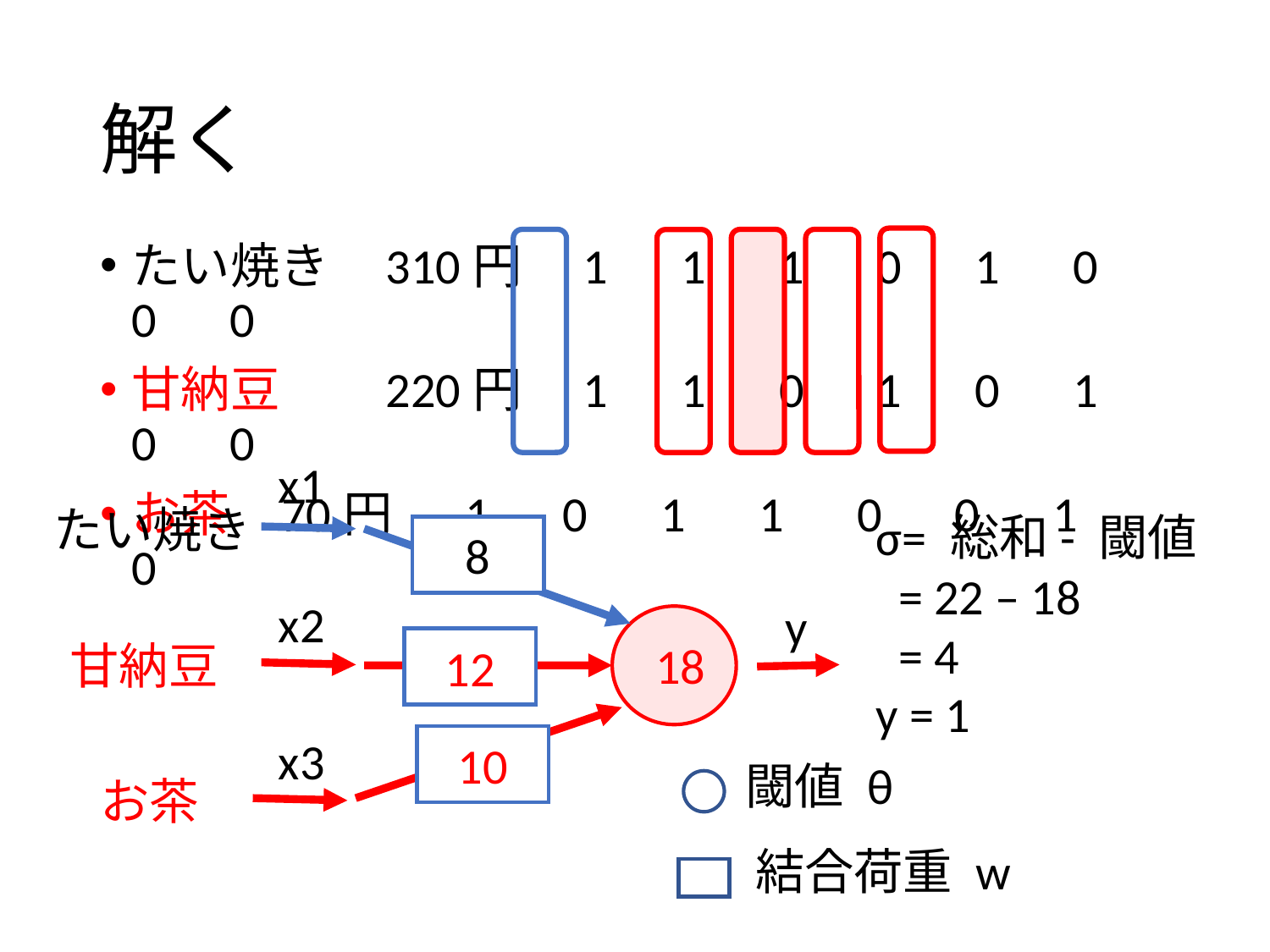

# 解く

たい焼き	310円　1　1　1　0　1　0　0　0
甘納豆	220円　1　1　0　1　0　1　0　0
お茶	 70円　 1　0　1　1　0　0　1　0

x1
たい焼き
σ= 総和- 閾値
  = 22 – 18
  = 4
y = 1
8
x2
y

甘納豆
12
18
x3
10
閾値 θ
お茶

結合荷重 w